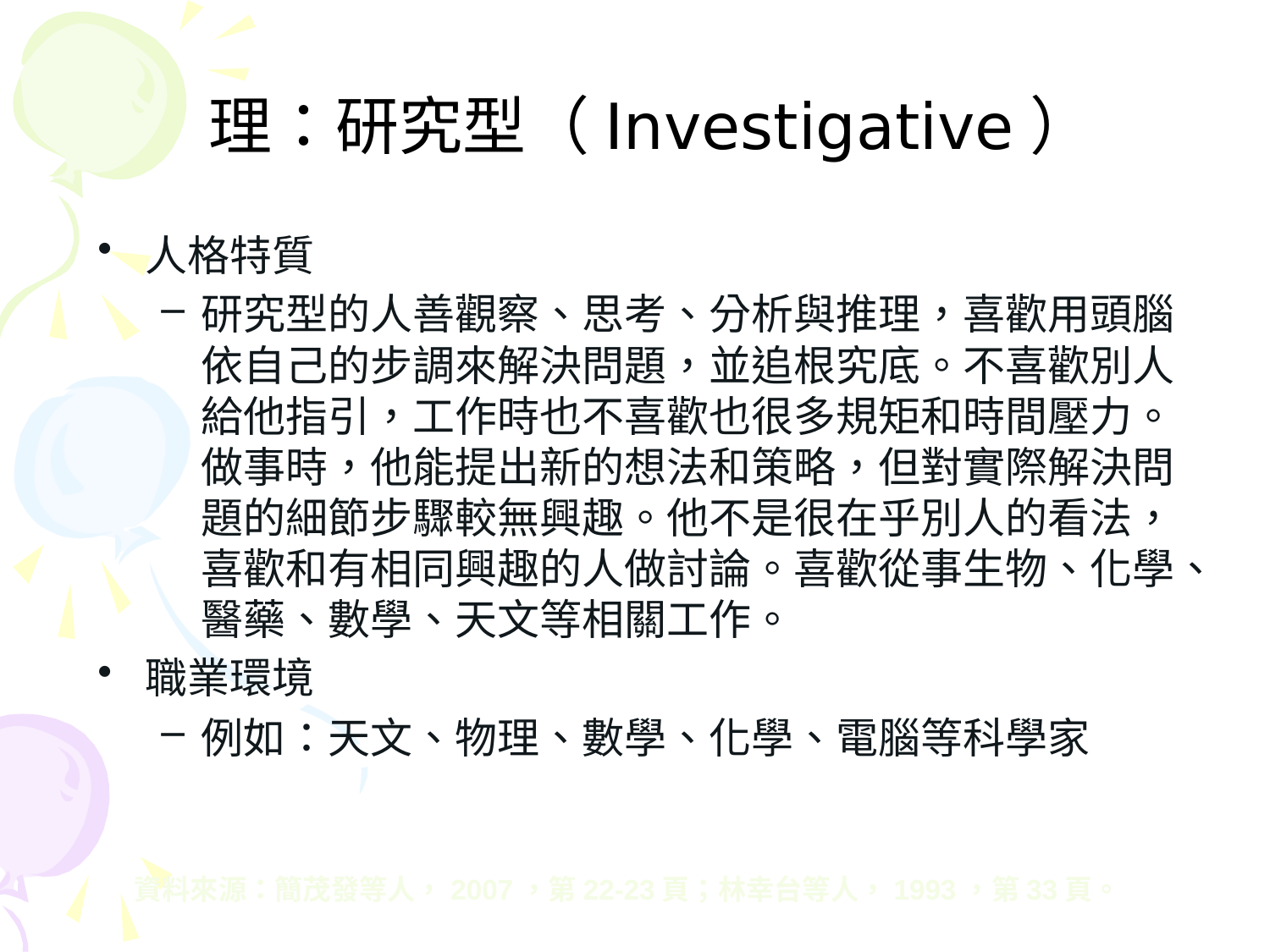

# 理：研究型（Investigative）
人格特質
研究型的人善觀察、思考、分析與推理，喜歡用頭腦依自己的步調來解決問題，並追根究底。不喜歡別人給他指引，工作時也不喜歡也很多規矩和時間壓力。做事時，他能提出新的想法和策略，但對實際解決問題的細節步驟較無興趣。他不是很在乎別人的看法，喜歡和有相同興趣的人做討論。喜歡從事生物、化學、醫藥、數學、天文等相關工作。
職業環境
例如：天文、物理、數學、化學、電腦等科學家
資料來源：簡茂發等人，2007，第22-23頁；林幸台等人，1993，第33頁。